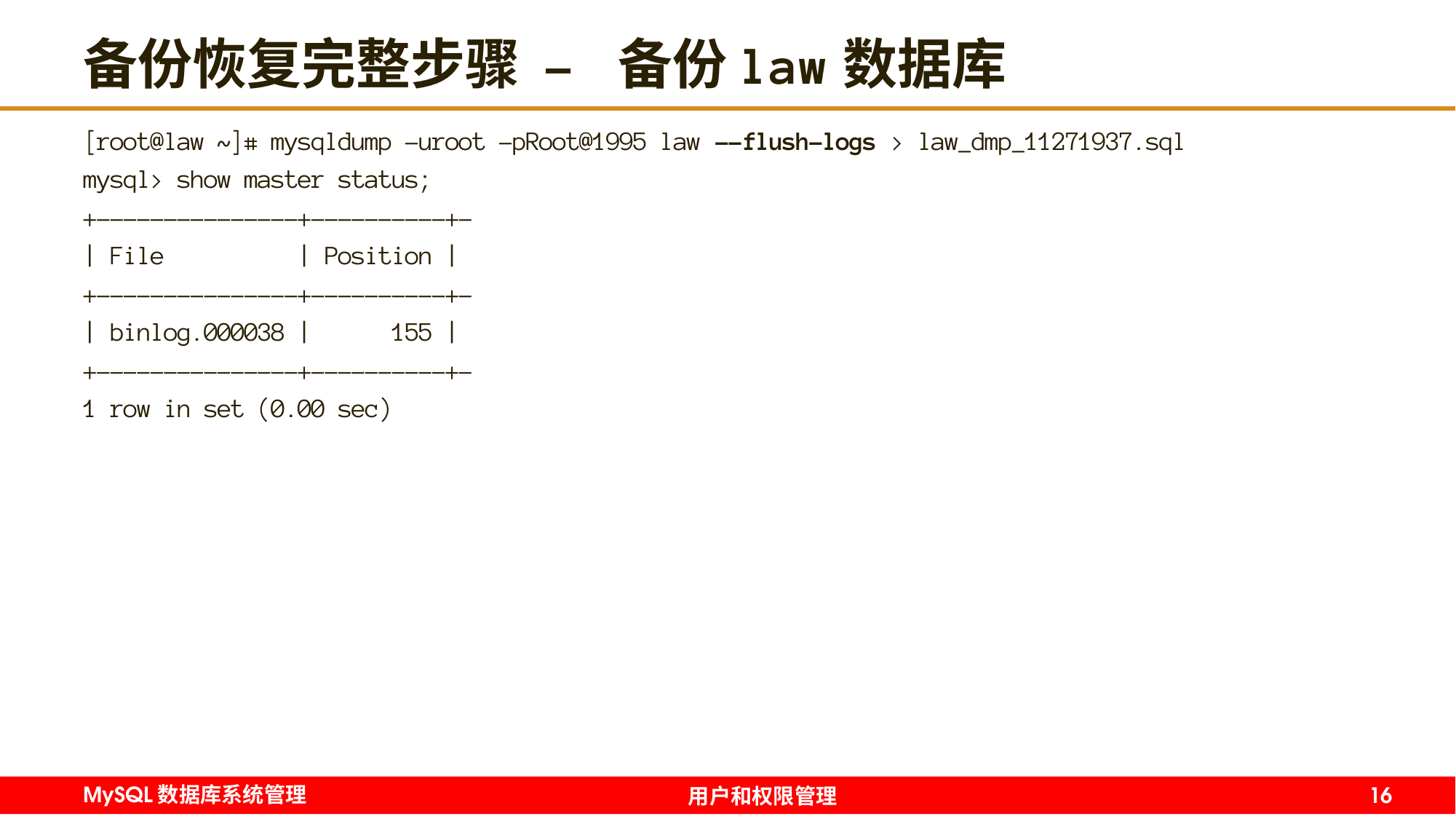

# 备份恢复完整步骤 - 备份law数据库
[root@law ~]# mysqldump -uroot -pRoot@1995 law --flush-logs > law_dmp_11271937.sql
mysql> show master status;
+---------------+----------+-
| File          | Position |
+---------------+----------+-
| binlog.000038 |      155 |
+---------------+----------+-
1 row in set (0.00 sec)